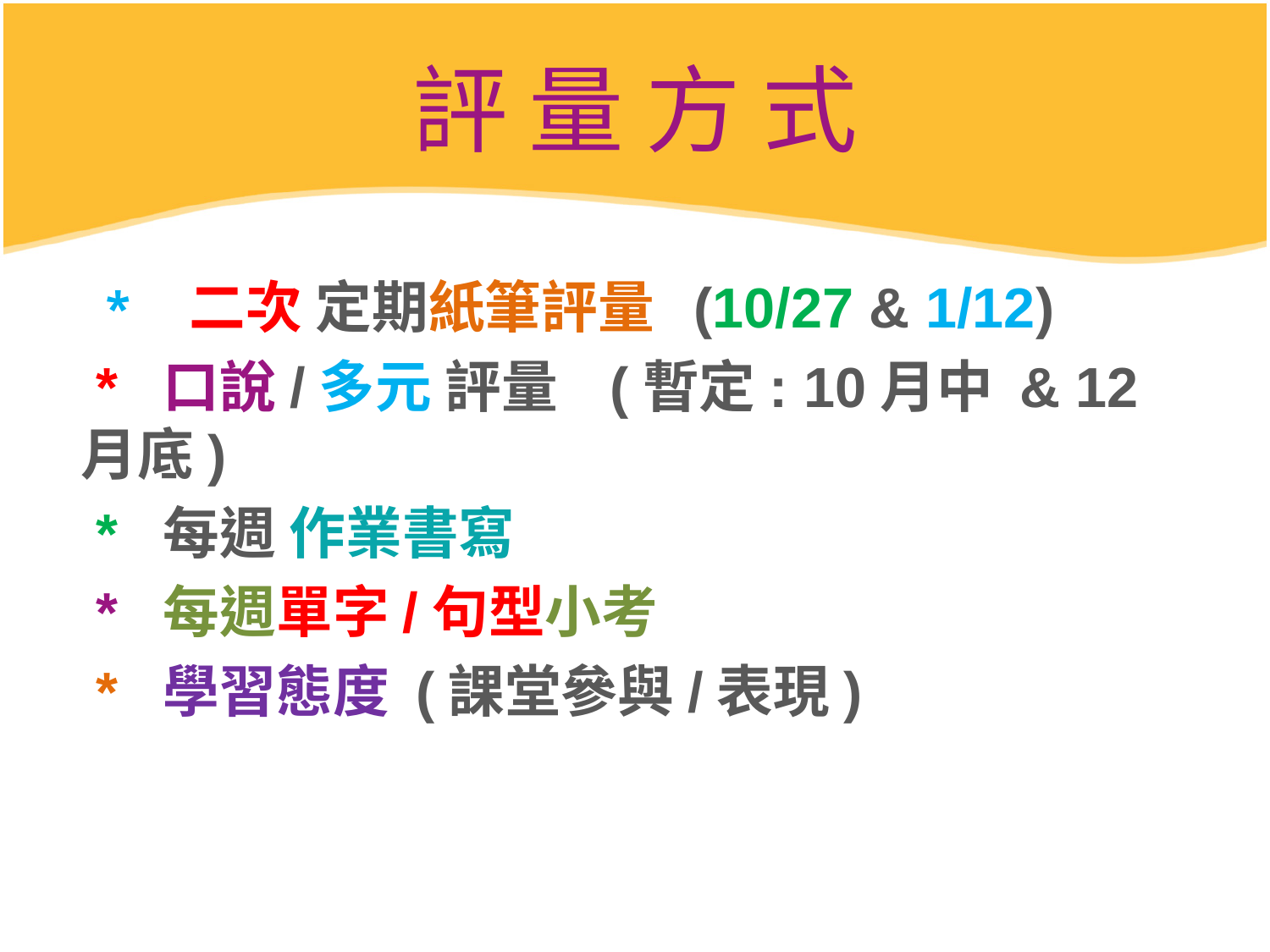

# 評 量 方 式
  *    二次 定期紙筆評量  (10/27 & 1/12)
 *  口說/多元 評量   (暫定: 10月中 & 12月底)
 *  每週 作業書寫
 *  每週單字/句型小考
 *  學習態度 (課堂參與/表現)